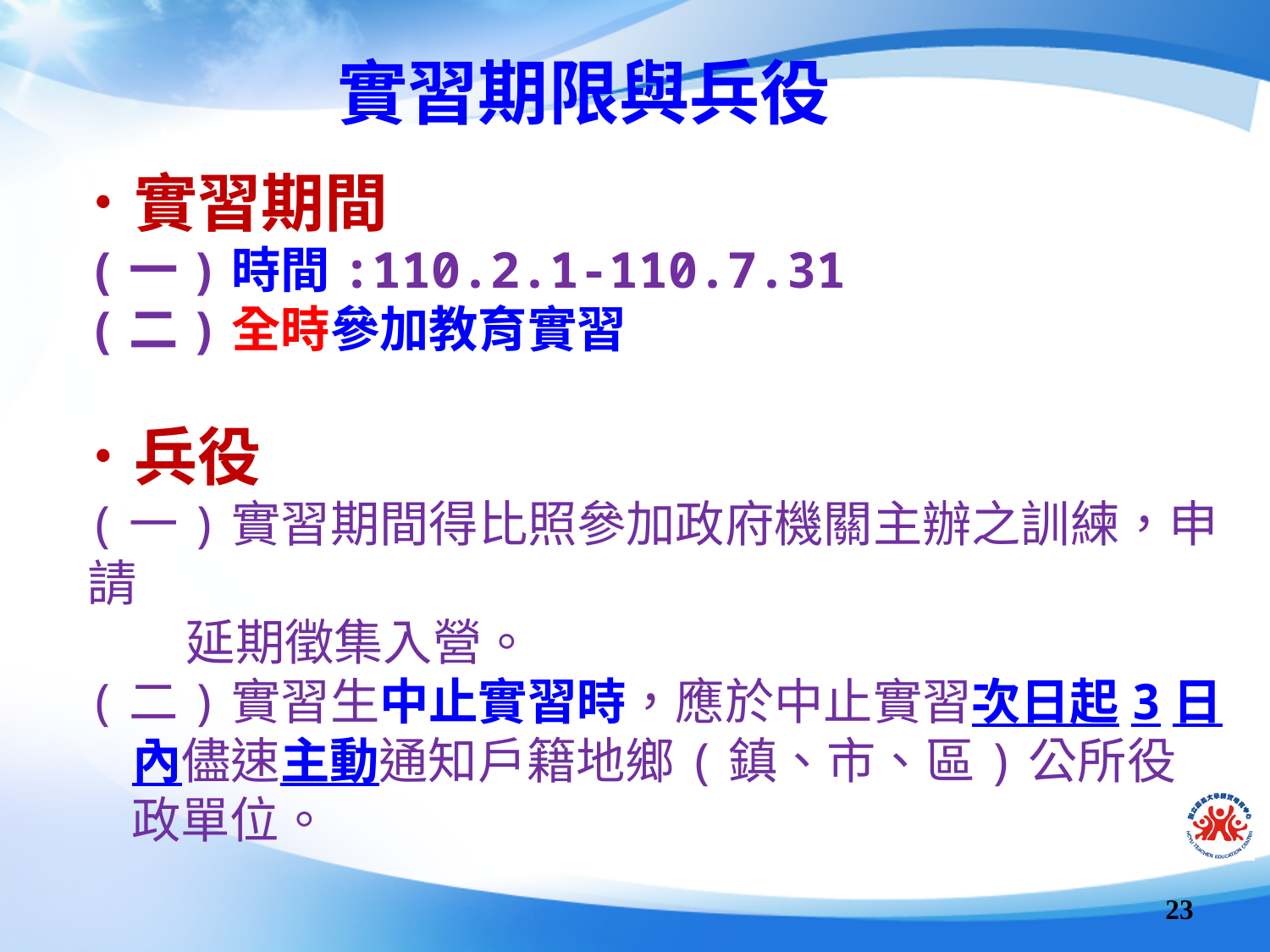

實習期限與兵役
˙實習期間
(一)時間:110.2.1-110.7.31
(二)全時參加教育實習
˙兵役
(一)實習期間得比照參加政府機關主辦之訓練，申請
　　延期徵集入營。
(二)實習生中止實習時，應於中止實習次日起3日
    內儘速主動通知戶籍地鄉(鎮、市、區)公所役
    政單位。

23